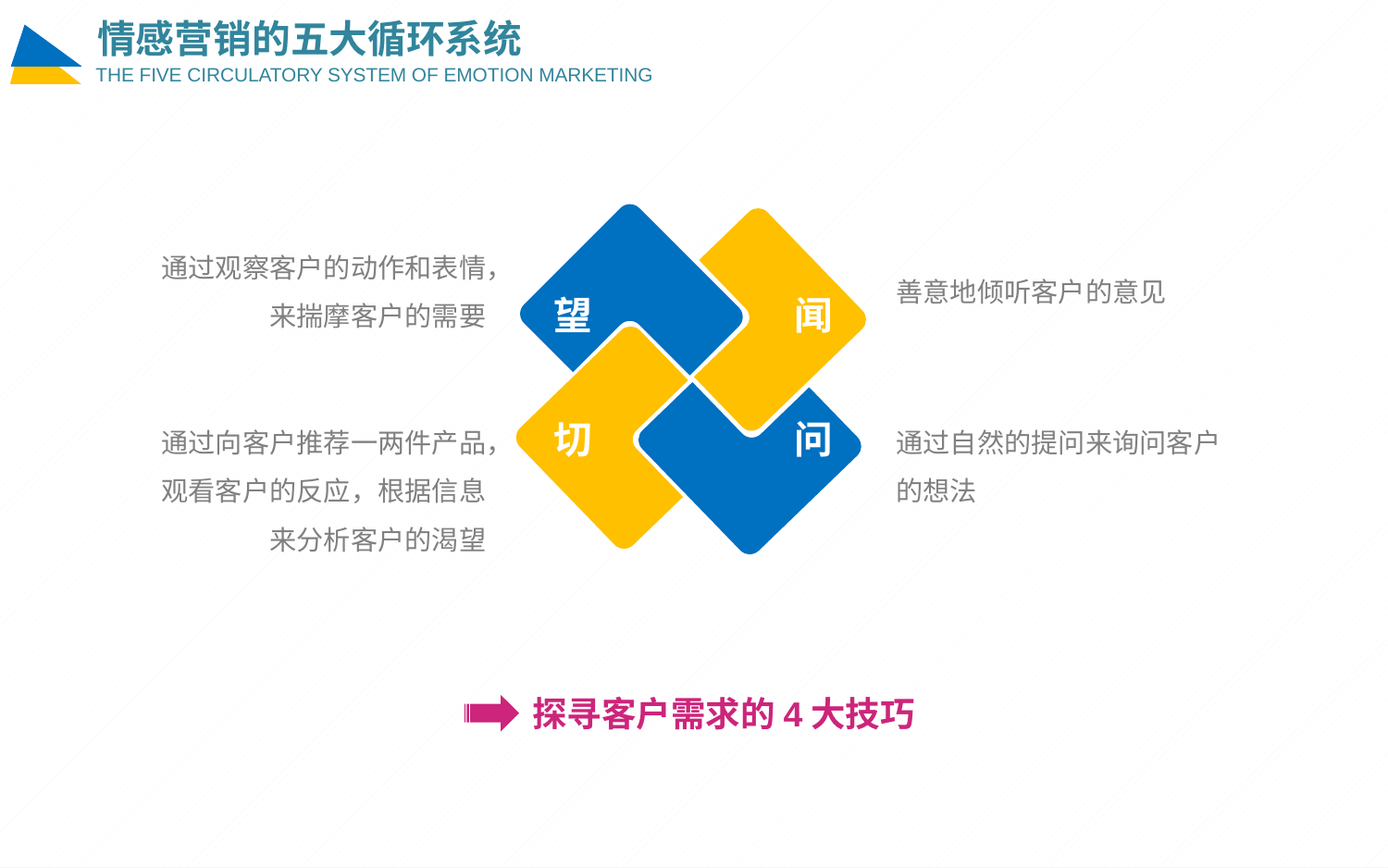

情感营销的五大循环系统

THE FIVE CIRCULATORY SYSTEM OF EMOTION MARKETING

通过观察客户的动作和表情，来揣摩客户的需要
善意地倾听客户的意见
望
闻

通过向客户推荐一两件产品，观看客户的反应，根据信息来分析客户的渴望
通过自然的提问来询问客户的想法
切
问
探寻客户需求的4大技巧